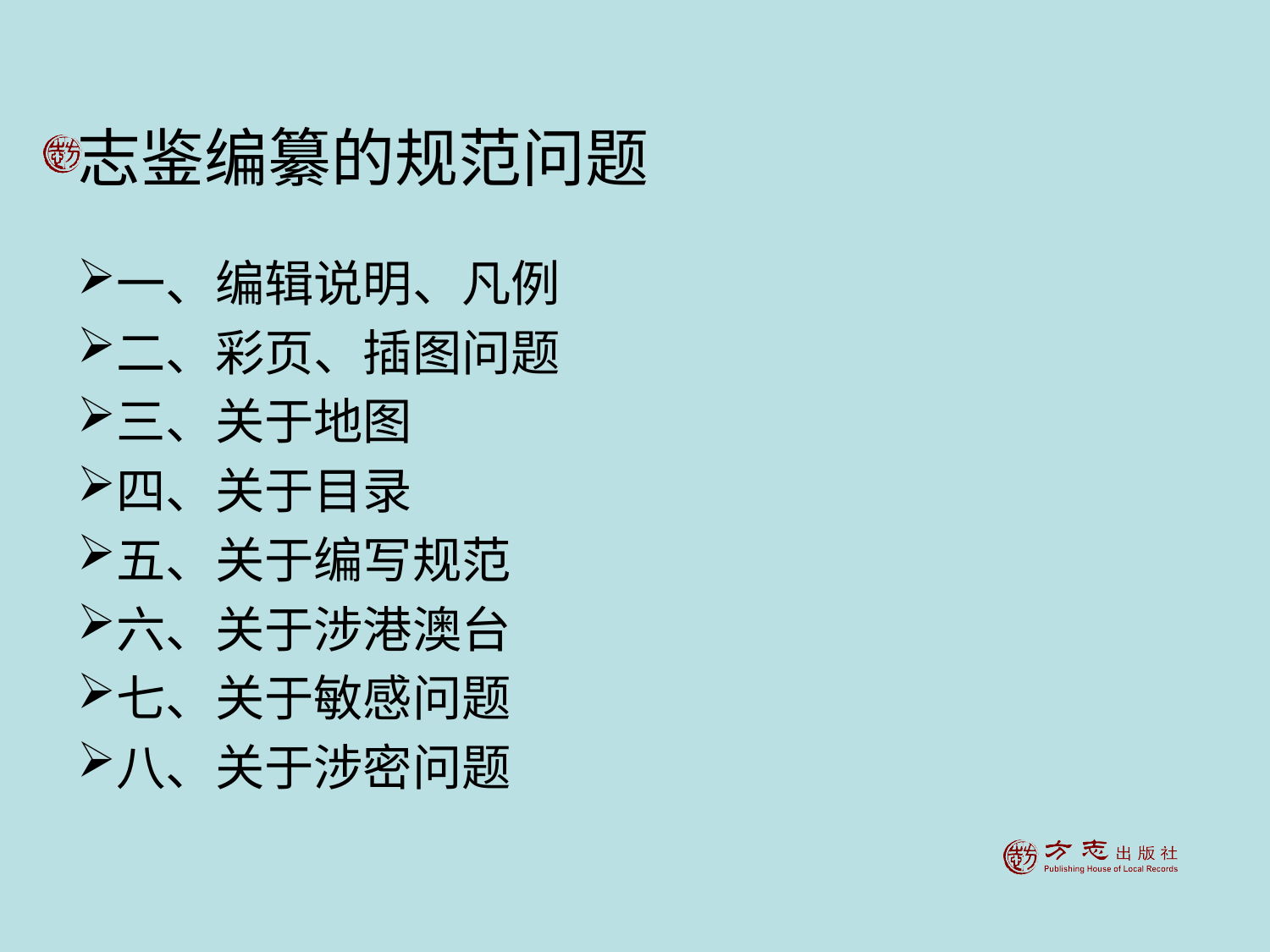

# 志鉴编纂的规范问题
一、编辑说明、凡例
二、彩页、插图问题
三、关于地图
四、关于目录
五、关于编写规范
六、关于涉港澳台
七、关于敏感问题
八、关于涉密问题